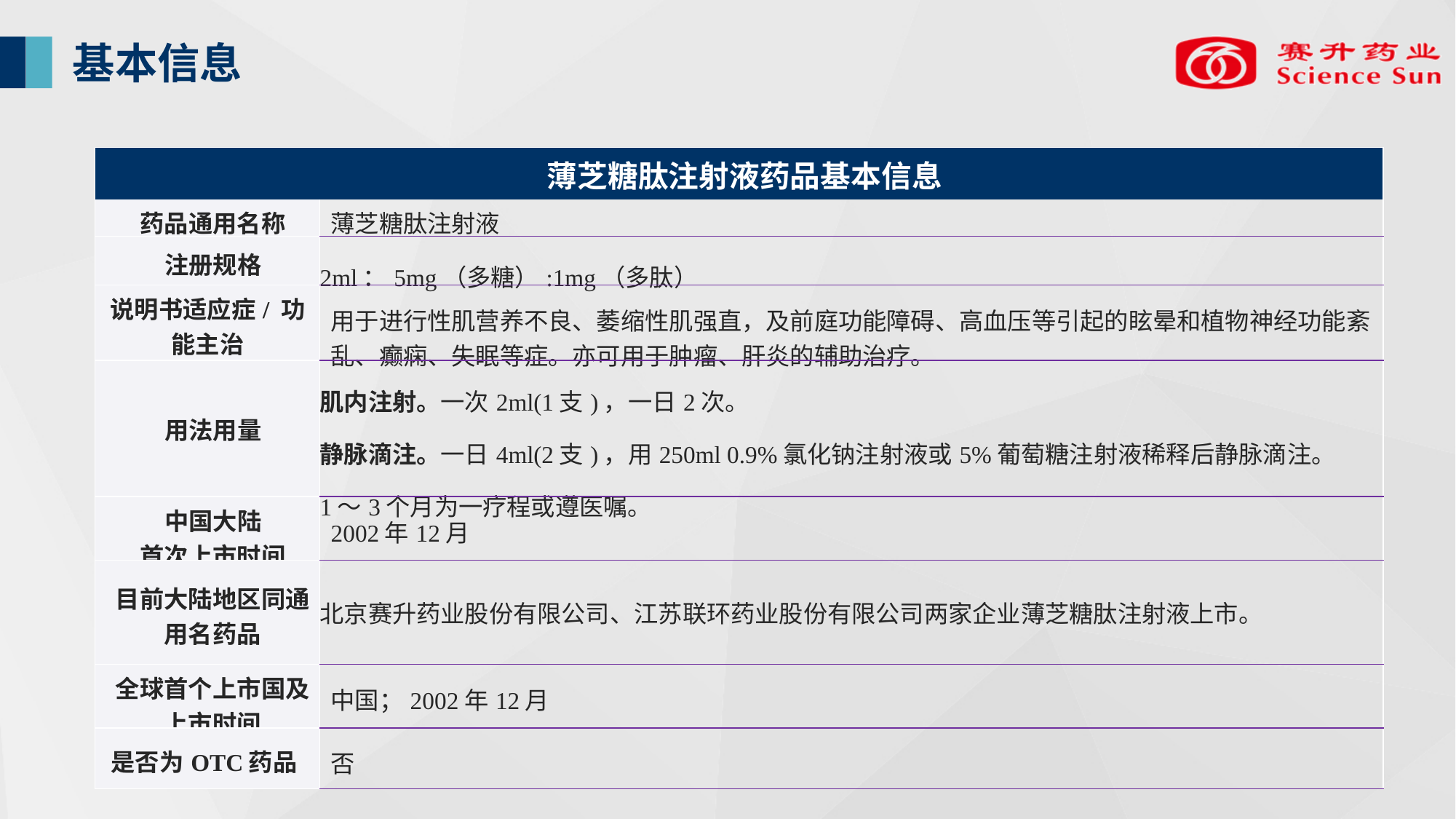

基本信息

| 薄芝糖肽注射液药品基本信息 |  |
| --- | --- |
| 药品通用名称 | 薄芝糖肽注射液 |
| 注册规格 | 2ml：5mg（多糖）:1mg（多肽） |
| 说明书适应症/ 功能主治 | 用于进行性肌营养不良、萎缩性肌强直，及前庭功能障碍、高血压等引起的眩晕和植物神经功能紊乱、癫痫、失眠等症。亦可用于肿瘤、肝炎的辅助治疗。 |
| 用法用量 | 肌内注射。一次2ml(1支)，一日2次。 静脉滴注。一日4ml(2支)，用250ml 0.9%氯化钠注射液或5%葡萄糖注射液稀释后静脉滴注。 1～3个月为一疗程或遵医嘱。 |
| 中国大陆 首次上市时间 | 2002年12月 |
| 目前大陆地区同通用名药品 | 北京赛升药业股份有限公司、江苏联环药业股份有限公司两家企业薄芝糖肽注射液上市。 |
| 全球首个上市国及上市时间 | 中国；2002年12月 |
| 是否为OTC药品 | 否 |